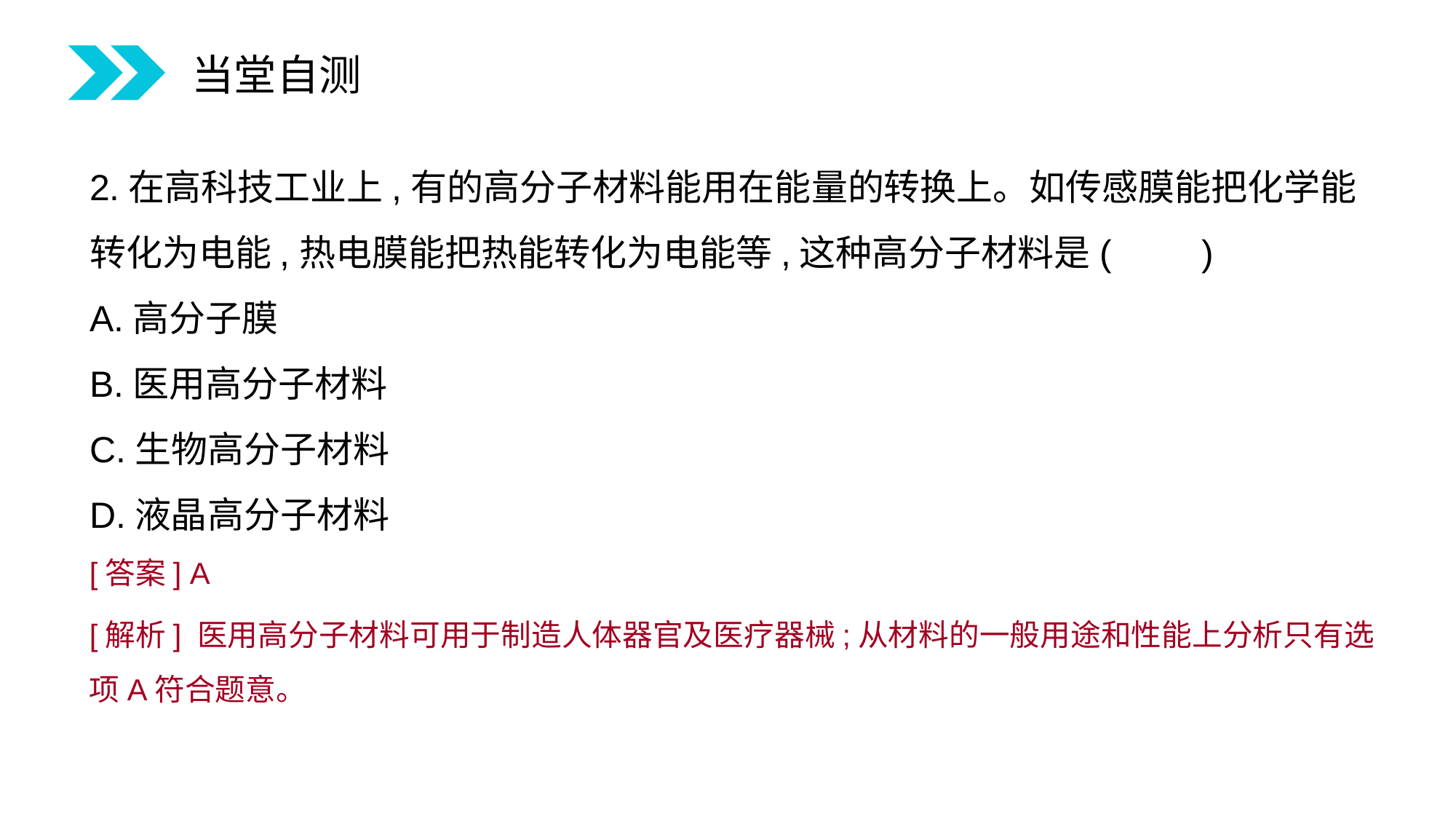

当堂自测
2.在高科技工业上,有的高分子材料能用在能量的转换上。如传感膜能把化学能转化为电能,热电膜能把热能转化为电能等,这种高分子材料是(　　)
A.高分子膜
B.医用高分子材料
C.生物高分子材料
D.液晶高分子材料
[答案] A
[解析] 医用高分子材料可用于制造人体器官及医疗器械;从材料的一般用途和性能上分析只有选项A符合题意。